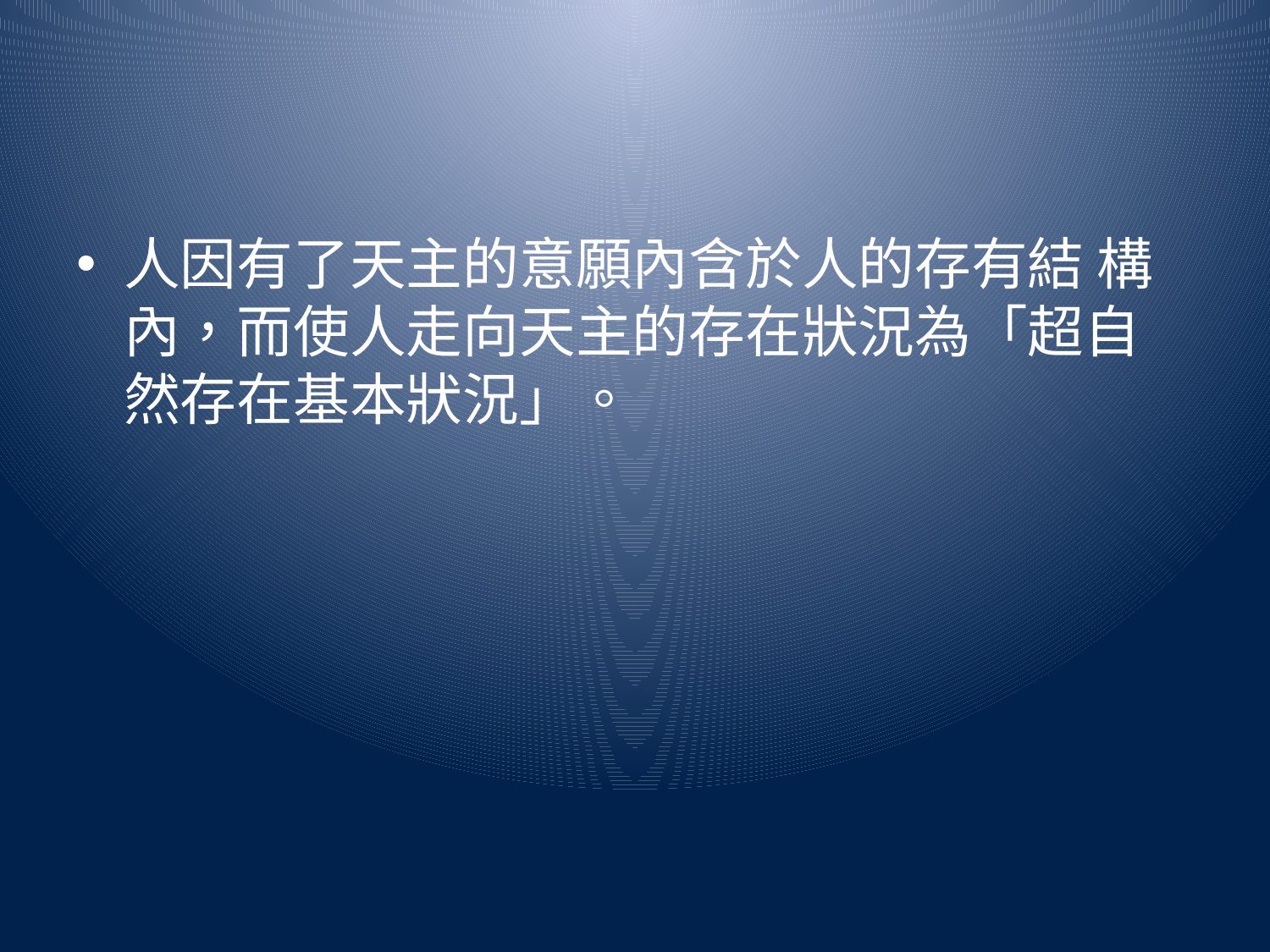

#
人因有了天主的意願內含於人的存有結 構內，而使人走向天主的存在狀況為「超自然存在基本狀況」。